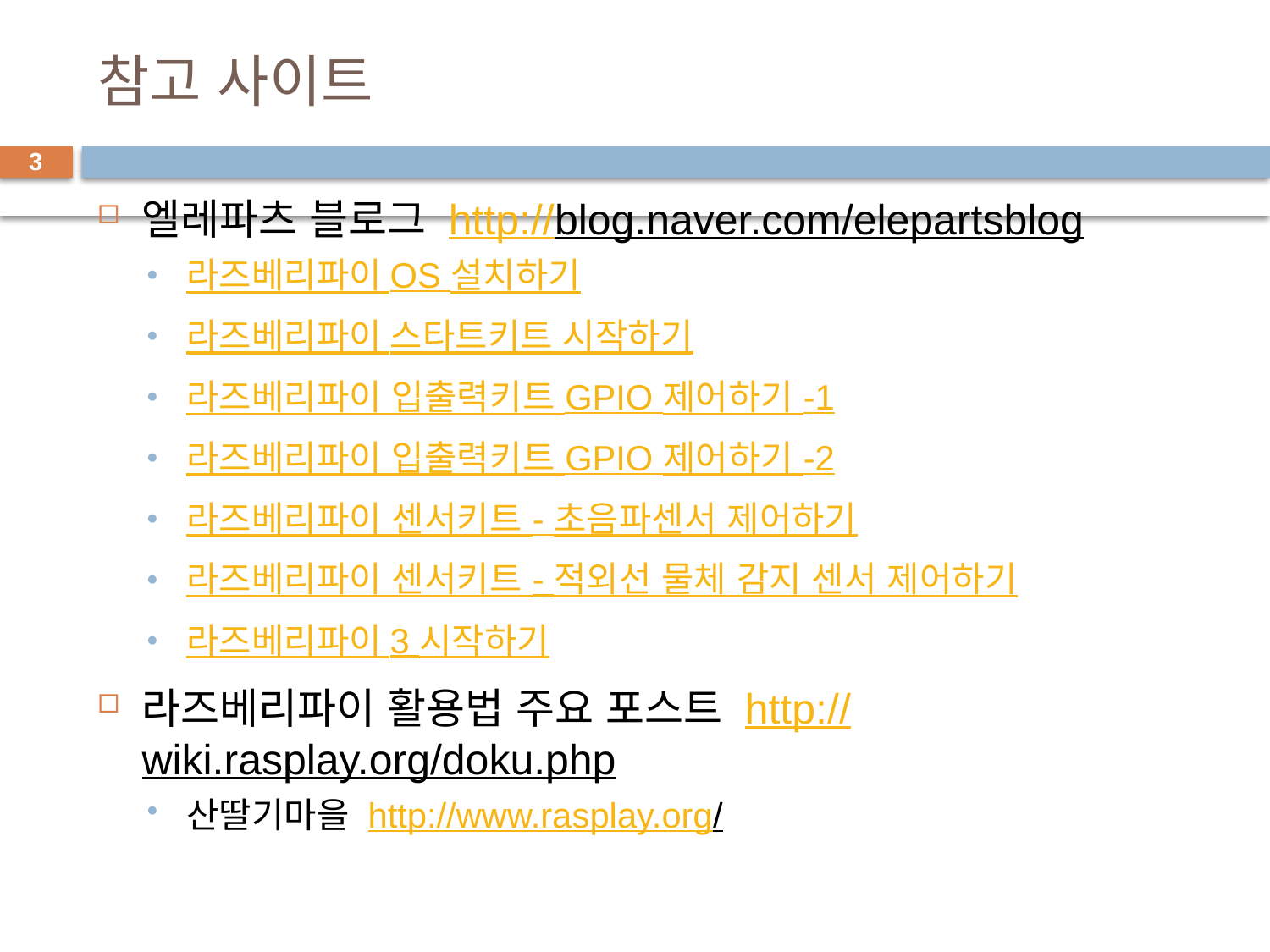

# 참고 사이트
3
엘레파츠 블로그 http://blog.naver.com/elepartsblog
라즈베리파이 OS 설치하기
라즈베리파이 스타트키트 시작하기
라즈베리파이 입출력키트 GPIO 제어하기 -1
라즈베리파이 입출력키트 GPIO 제어하기 -2
라즈베리파이 센서키트 - 초음파센서 제어하기
라즈베리파이 센서키트 - 적외선 물체 감지 센서 제어하기
라즈베리파이 3 시작하기
라즈베리파이 활용법 주요 포스트 http://wiki.rasplay.org/doku.php
산딸기마을 http://www.rasplay.org/